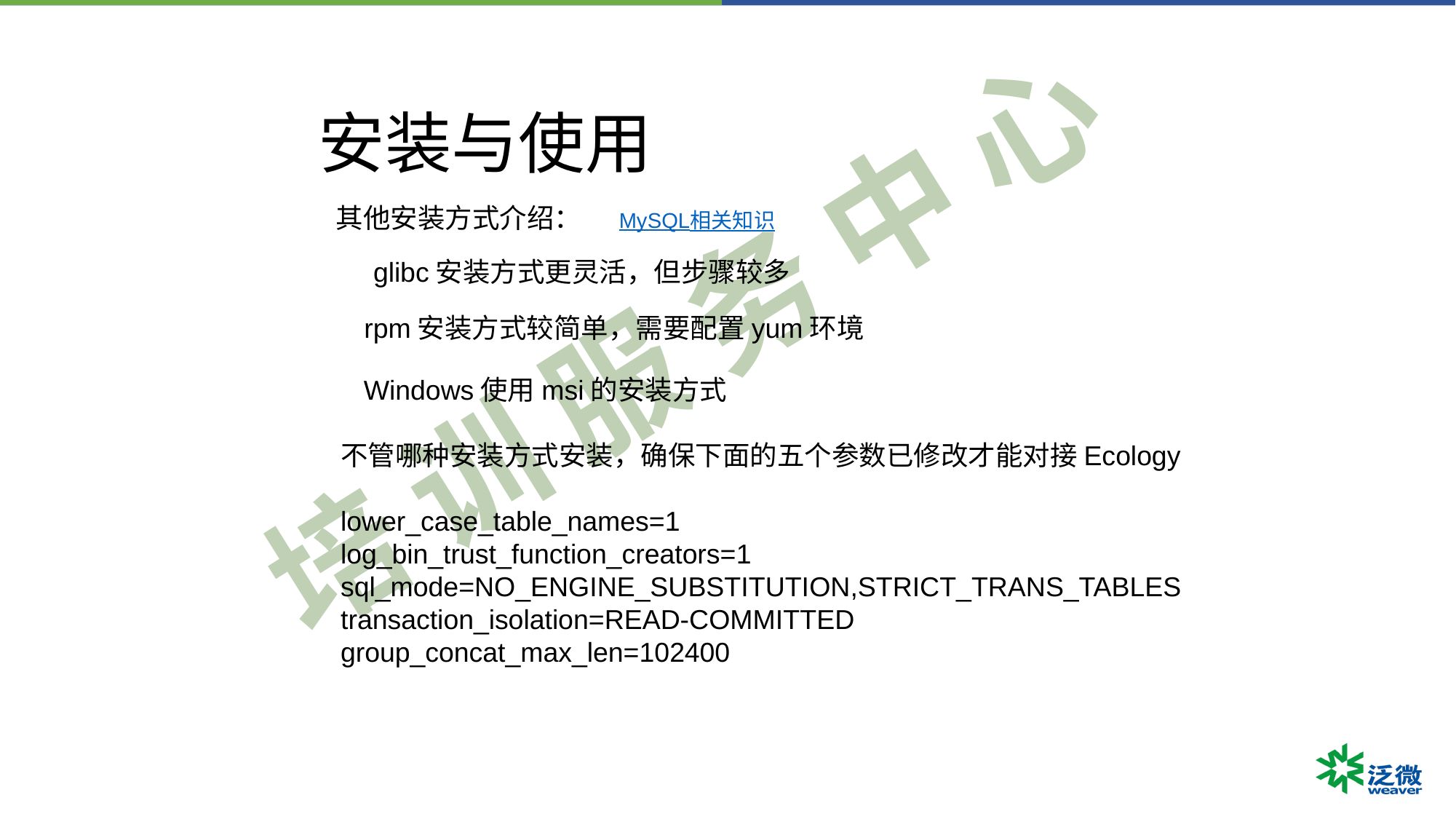

安装与使用
其他安装方式介绍：     MySQL相关知识
glibc安装方式更灵活，但步骤较多
rpm安装方式较简单，需要配置yum环境
Windows使用msi的安装方式
不管哪种安装方式安装，确保下面的五个参数已修改才能对接Ecology

lower_case_table_names=1
log_bin_trust_function_creators=1
sql_mode=NO_ENGINE_SUBSTITUTION,STRICT_TRANS_TABLES
transaction_isolation=READ-COMMITTED
group_concat_max_len=102400